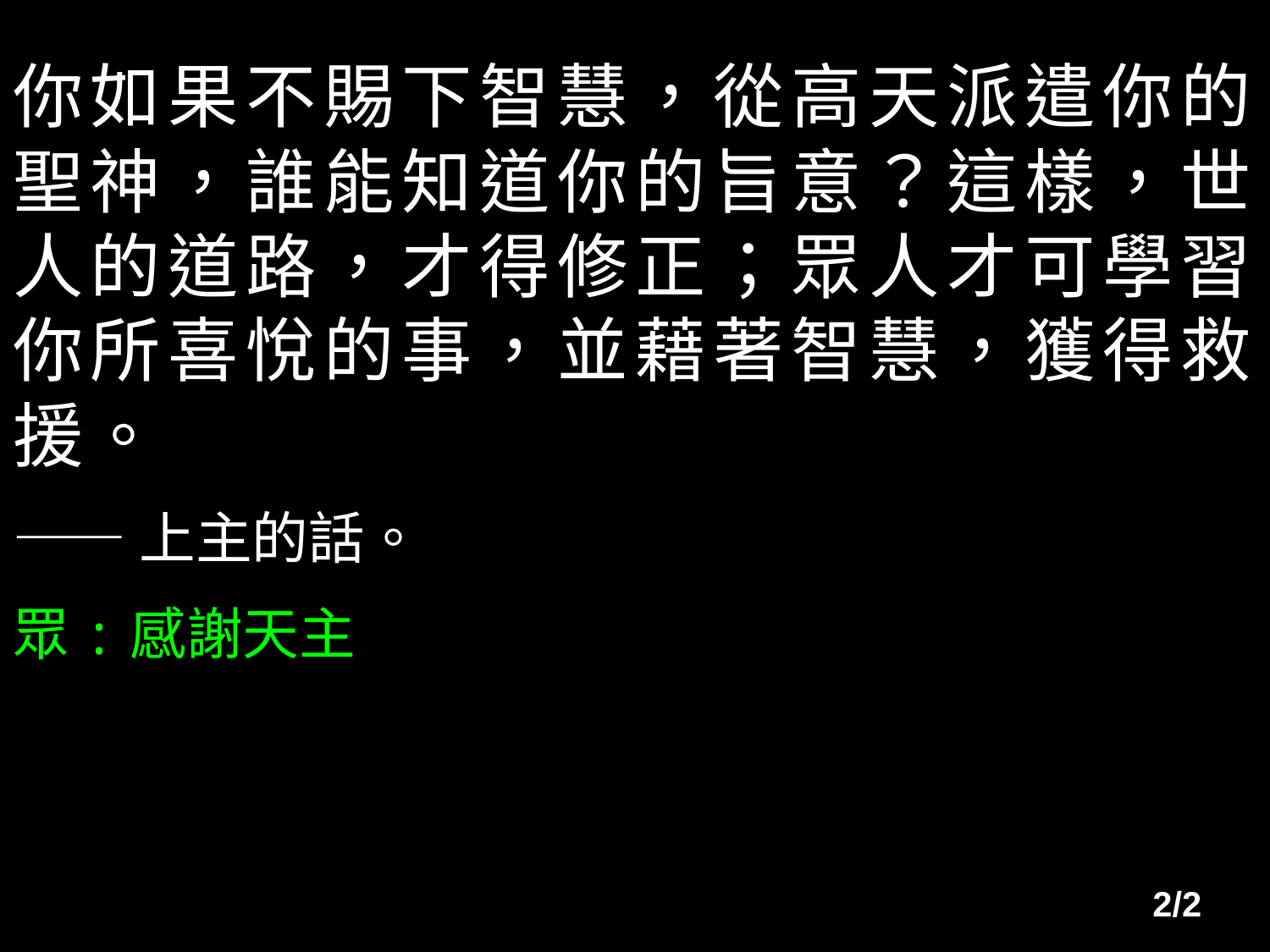

你如果不賜下智慧，從高天派遣你的聖神，誰能知道你的旨意？這樣，世人的道路，才得修正；眾人才可學習你所喜悅的事，並藉著智慧，獲得救援。
——上主的話。
眾:感謝天主

2/2